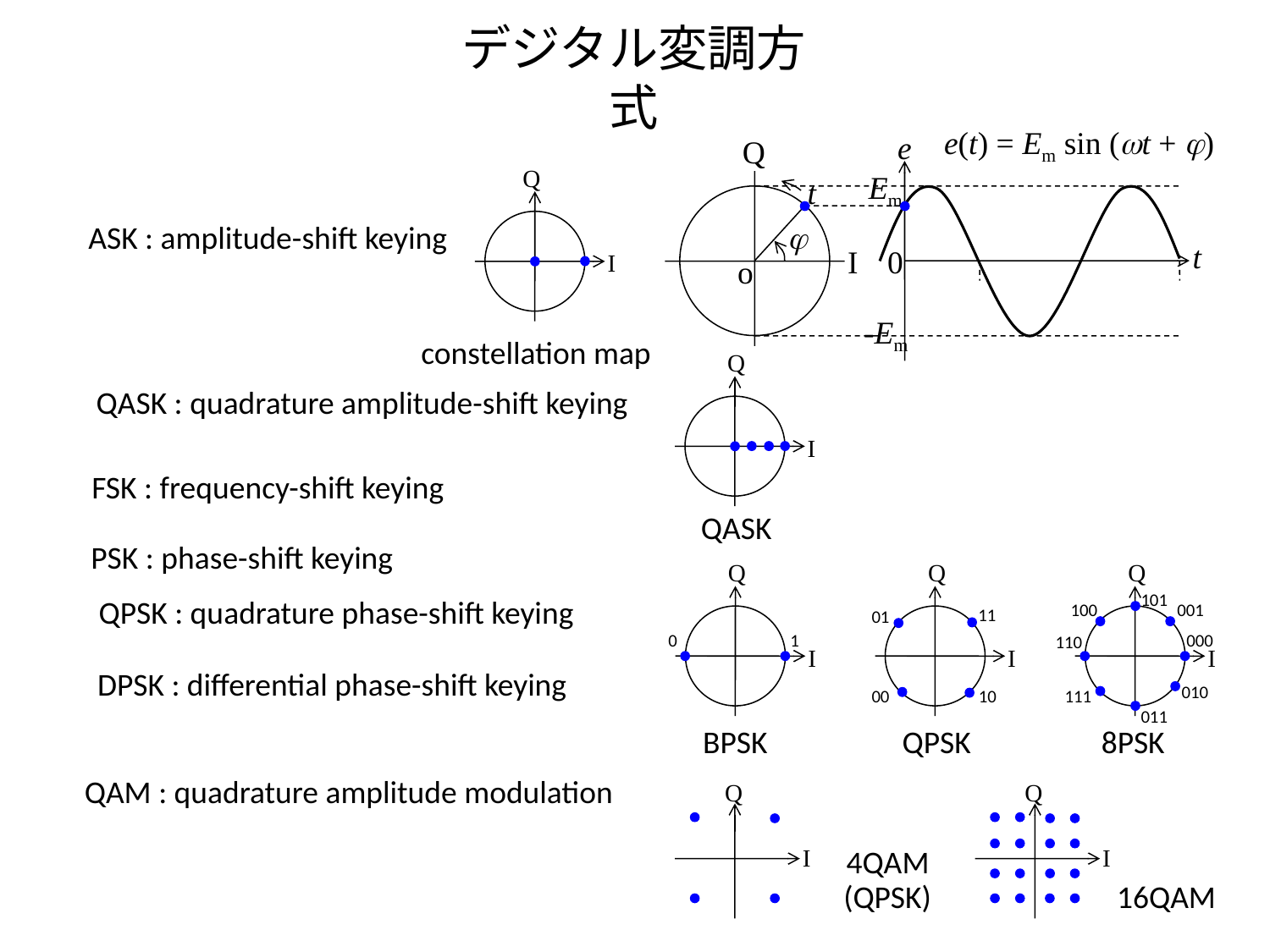

デジタル変調方式
e(t) = Em sin (ωt + ϕ)
e
Q

Em
t

ϕ
t
I
0

o

-Em

Q

I

ASK : amplitude-shift keying
constellation map
Q

I

QASK
QASK : quadrature amplitude-shift keying
FSK : frequency-shift keying
PSK : phase-shift keying
Q

0
1
I

BPSK
Q

11
01

I

00
10

QPSK
Q
101

100
001

000
110
I

010
111

011

8PSK
QPSK : quadrature phase-shift keying
DPSK : differential phase-shift keying
QAM : quadrature amplitude modulation
Q

I

Q

I

4QAM
(QPSK)
16QAM